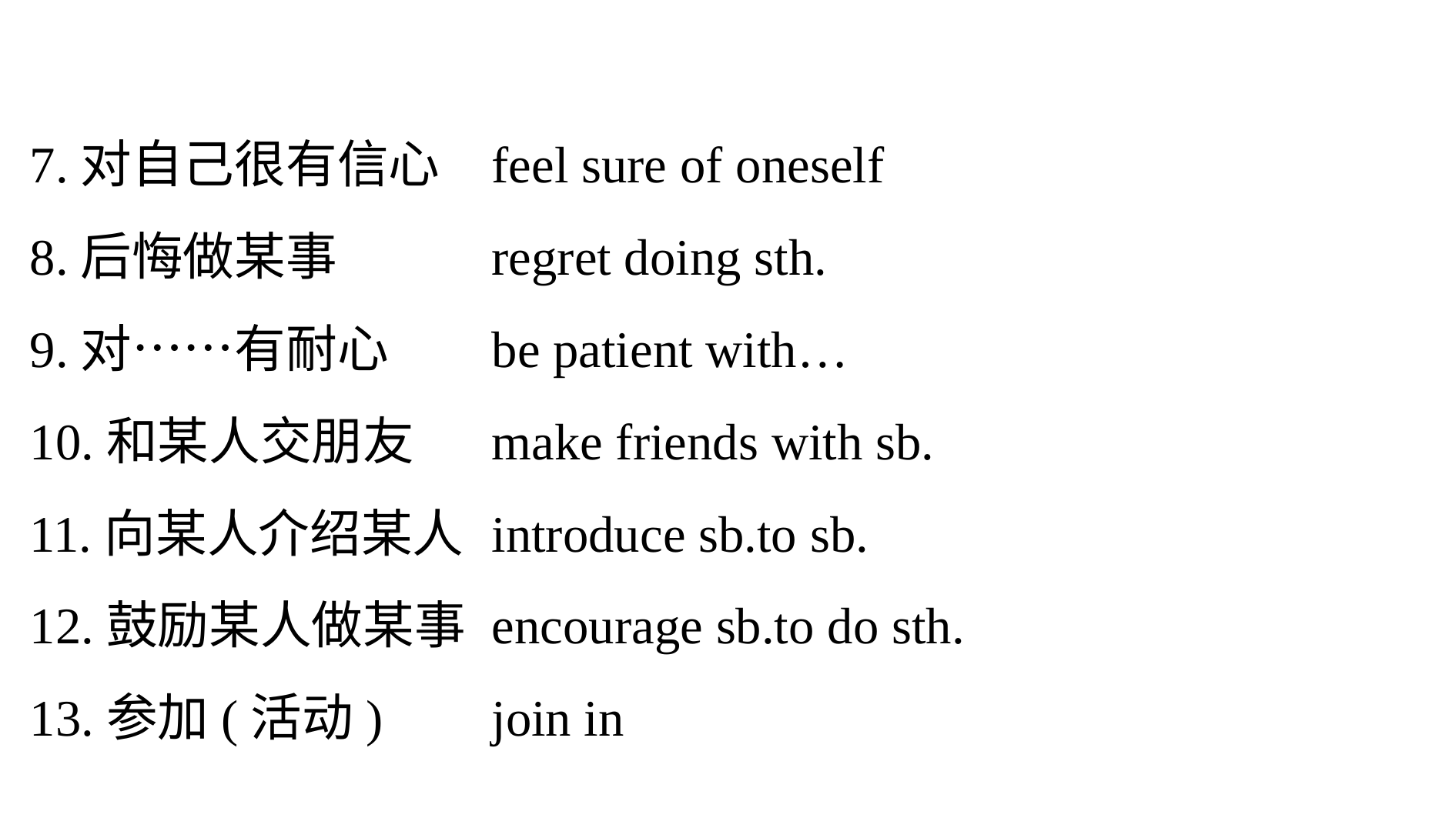

7.对自己很有信心    	feel sure of oneself
8.后悔做某事     	regret doing sth.
9.对……有耐心    	be patient with…
10.和某人交朋友    	make friends with sb.
11.向某人介绍某人	introduce sb.to sb.
12.鼓励某人做某事	encourage sb.to do sth.
13.参加(活动)    	join in